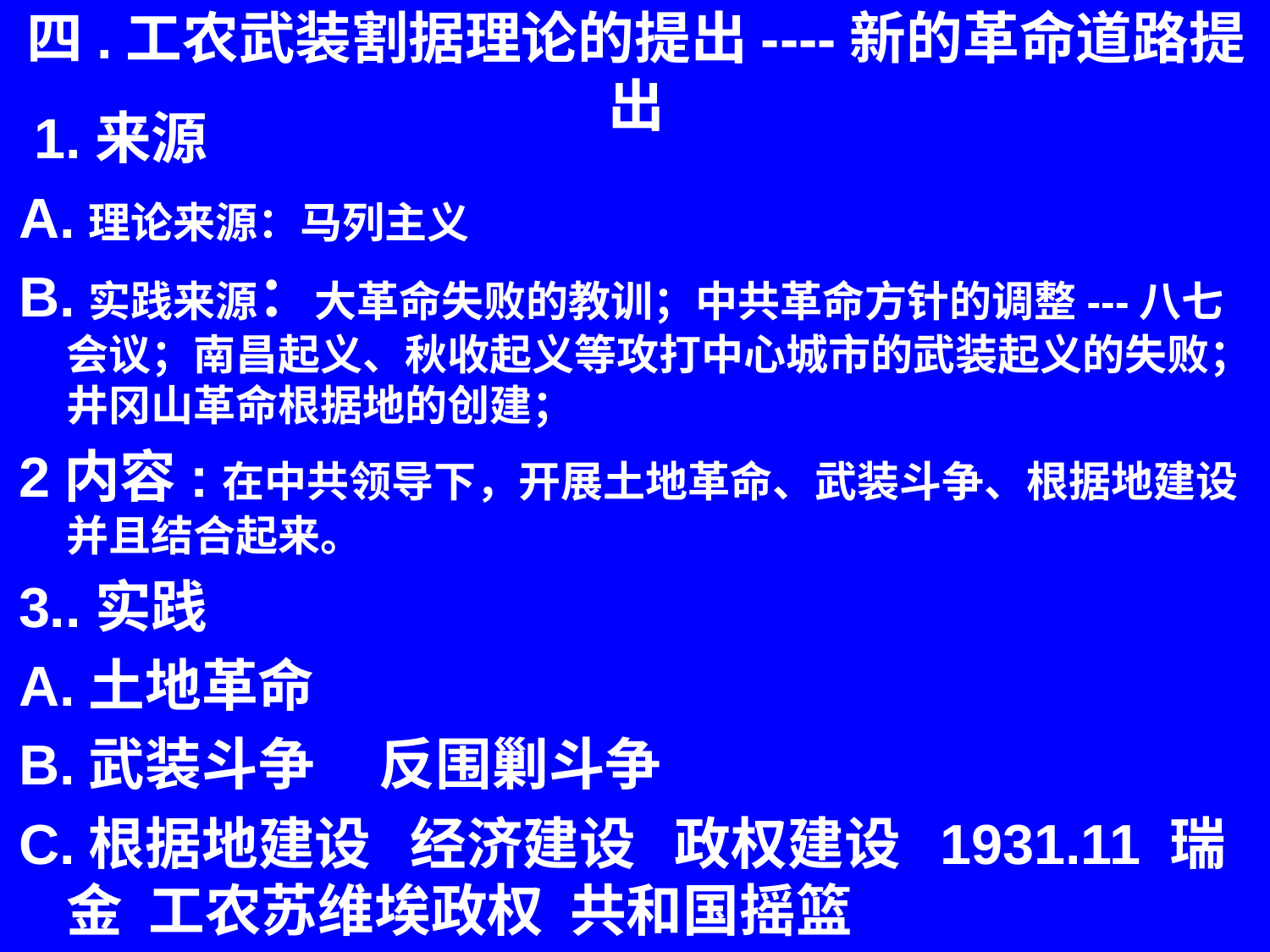

# 四.工农武装割据理论的提出----新的革命道路提出
 1.来源
A.理论来源：马列主义
B.实践来源：大革命失败的教训；中共革命方针的调整---八七会议；南昌起义、秋收起义等攻打中心城市的武装起义的失败；井冈山革命根据地的创建；
2内容:在中共领导下，开展土地革命、武装斗争、根据地建设并且结合起来。
3..实践
A.土地革命
B.武装斗争     反围剿斗争
C.根据地建设   经济建设   政权建设  1931.11 瑞金  工农苏维埃政权  共和国摇篮